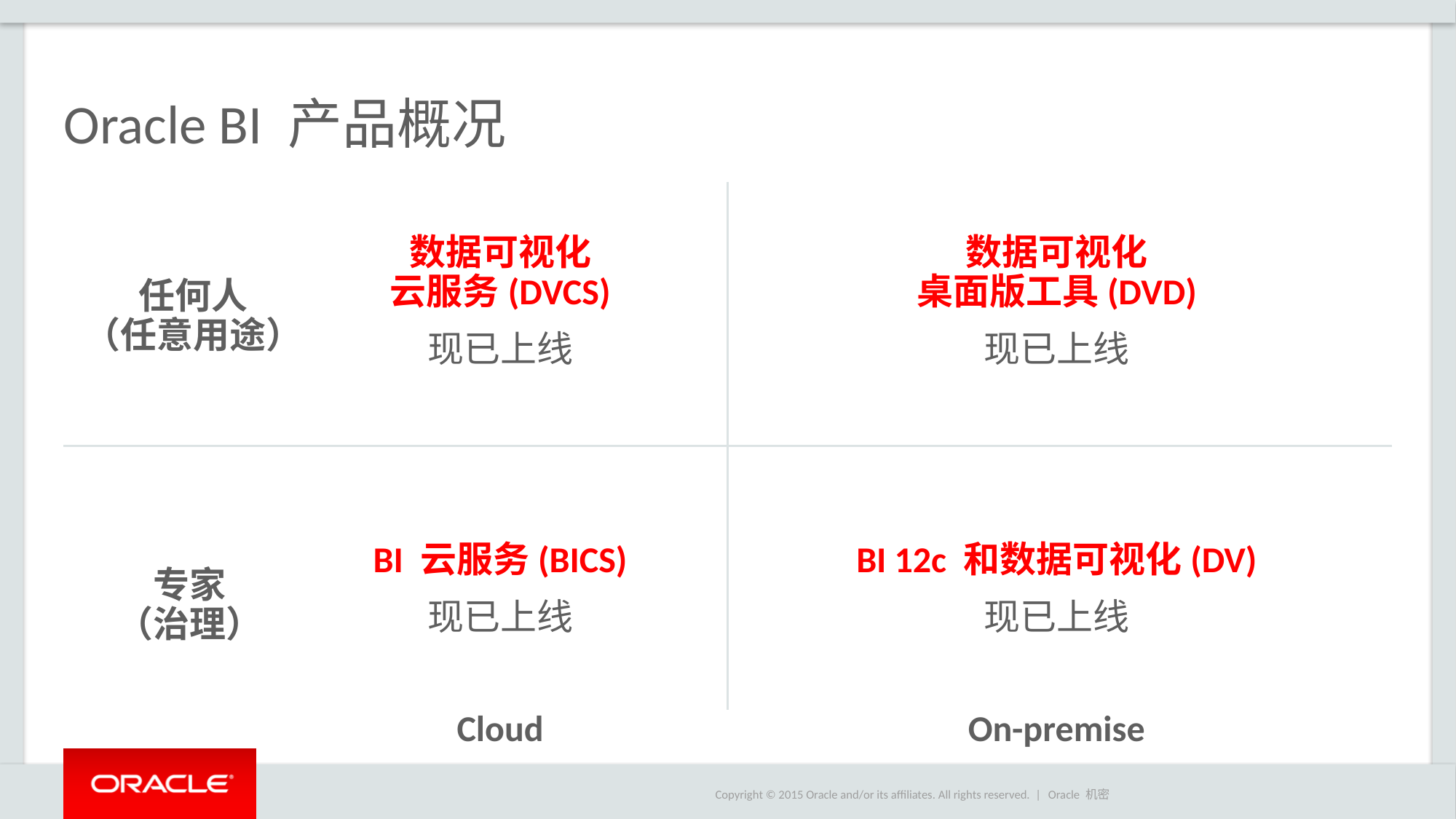

# Oracle BI 产品概况
数据可视化
云服务(DVCS)
现已上线
数据可视化
桌面版工具(DVD)
现已上线
任何人
（任意用途）
BI 云服务(BICS)
现已上线
BI 12c 和数据可视化(DV)
现已上线
专家
（治理）
Cloud
On-premise

Oracle 机密